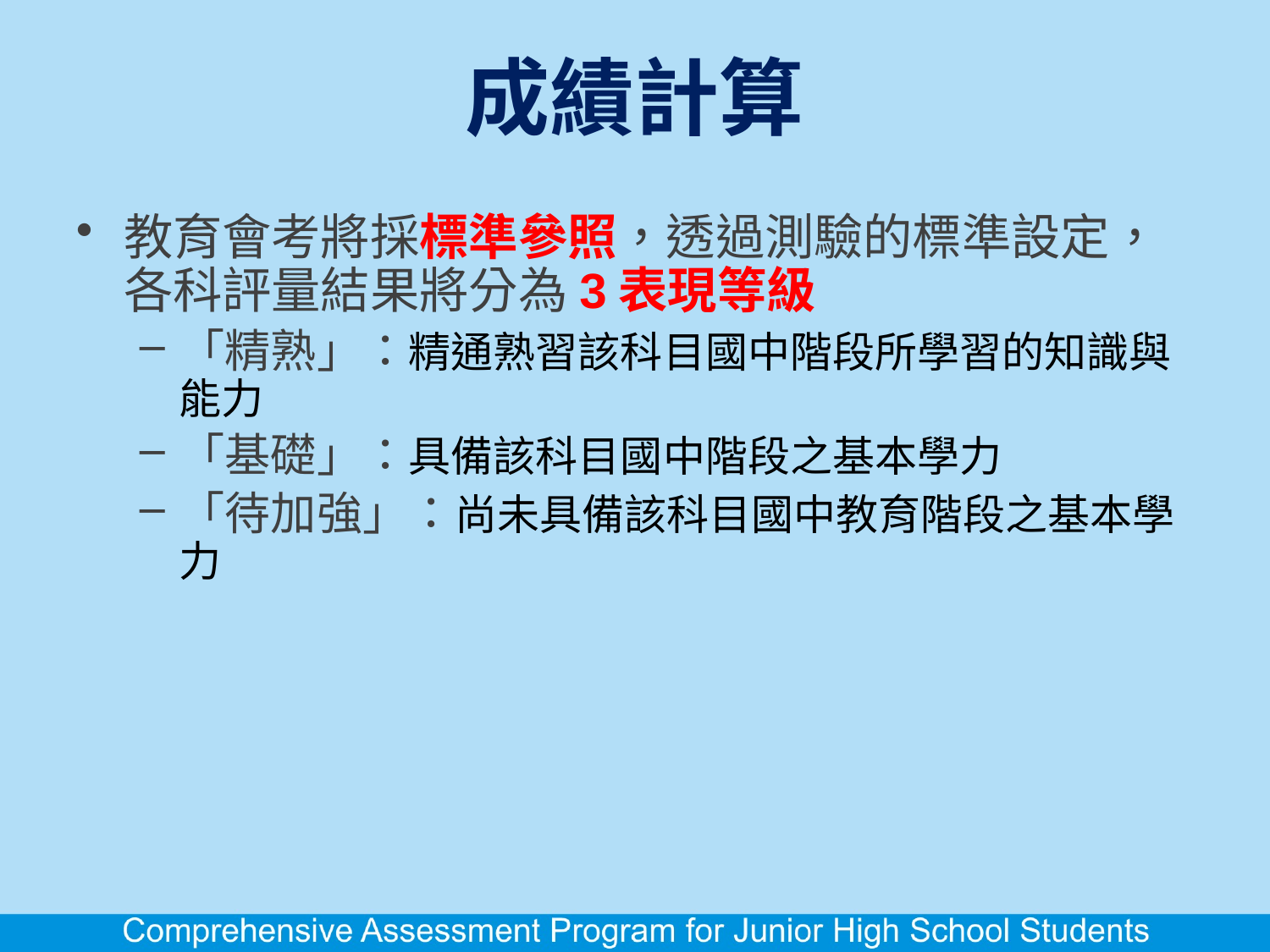

# 成績計算
教育會考將採標準參照，透過測驗的標準設定，各科評量結果將分為3表現等級
「精熟」：精通熟習該科目國中階段所學習的知識與能力
「基礎」：具備該科目國中階段之基本學力
「待加強」：尚未具備該科目國中教育階段之基本學力